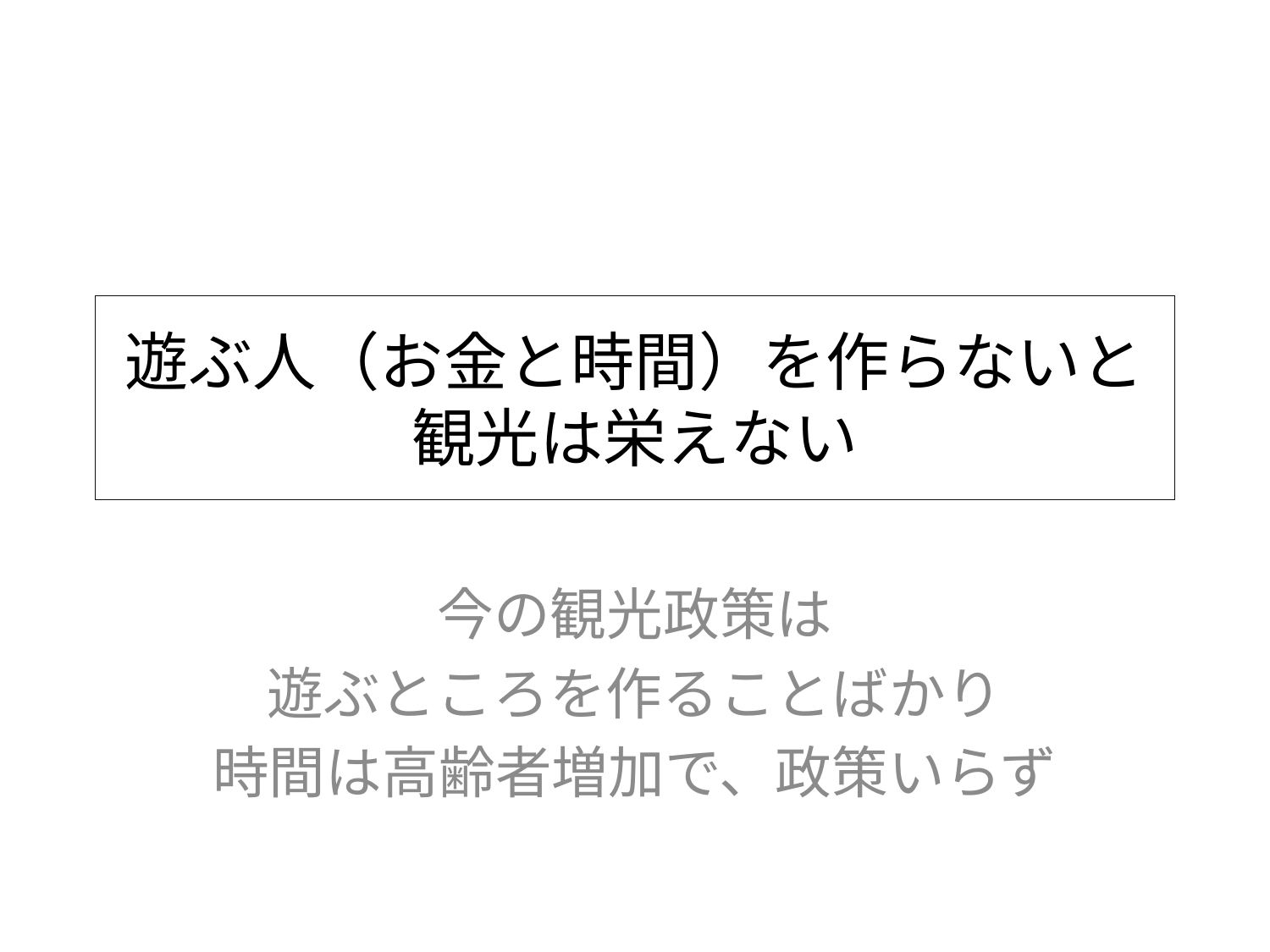

# 遊ぶ人（お金と時間）を作らないと 観光は栄えない
今の観光政策は
遊ぶところを作ることばかり
時間は高齢者増加で、政策いらず